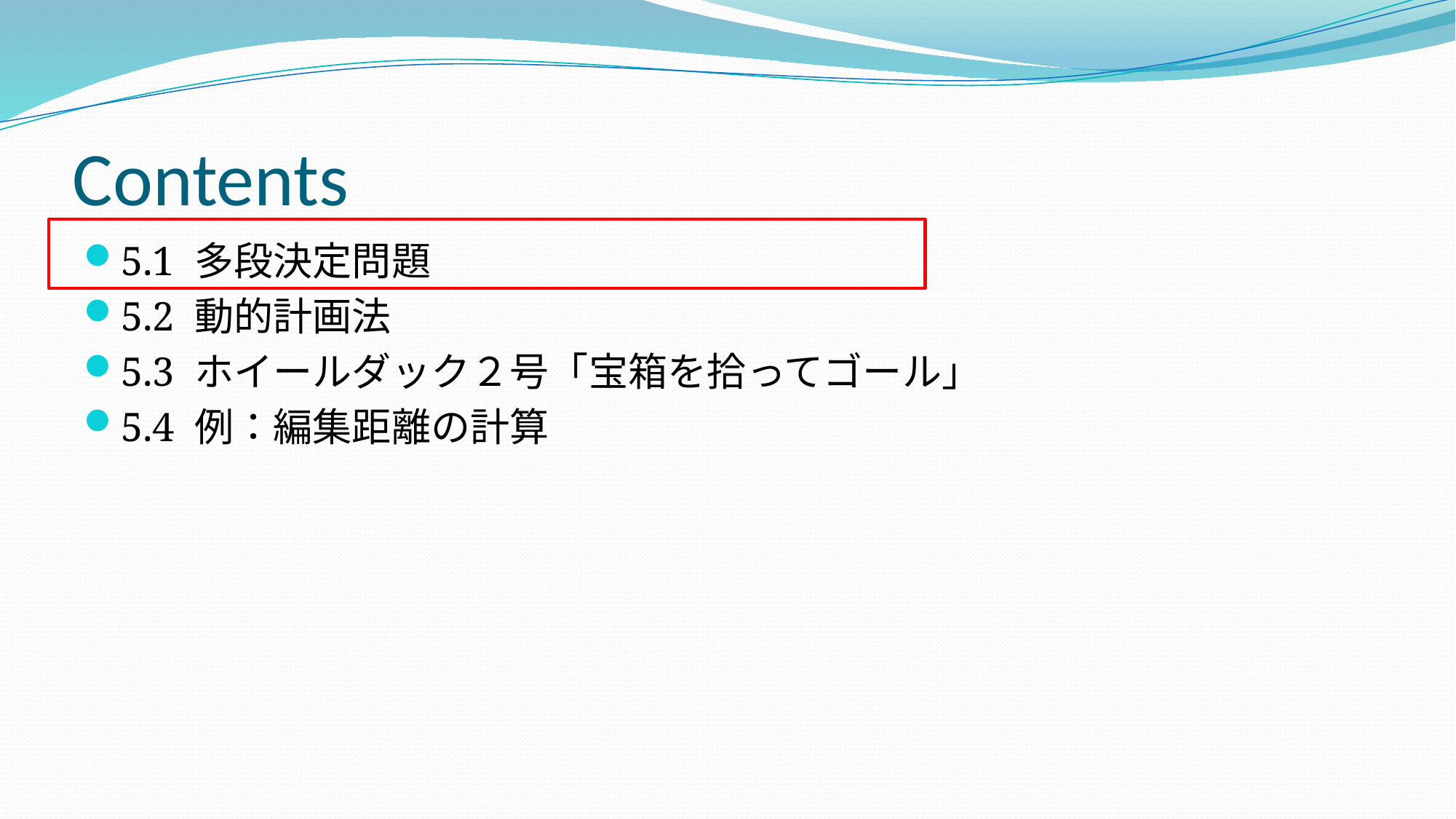

# Contents

5.1 多段決定問題
5.2 動的計画法
5.3 ホイールダック２号「宝箱を拾ってゴール」
5.4 例：編集距離の計算